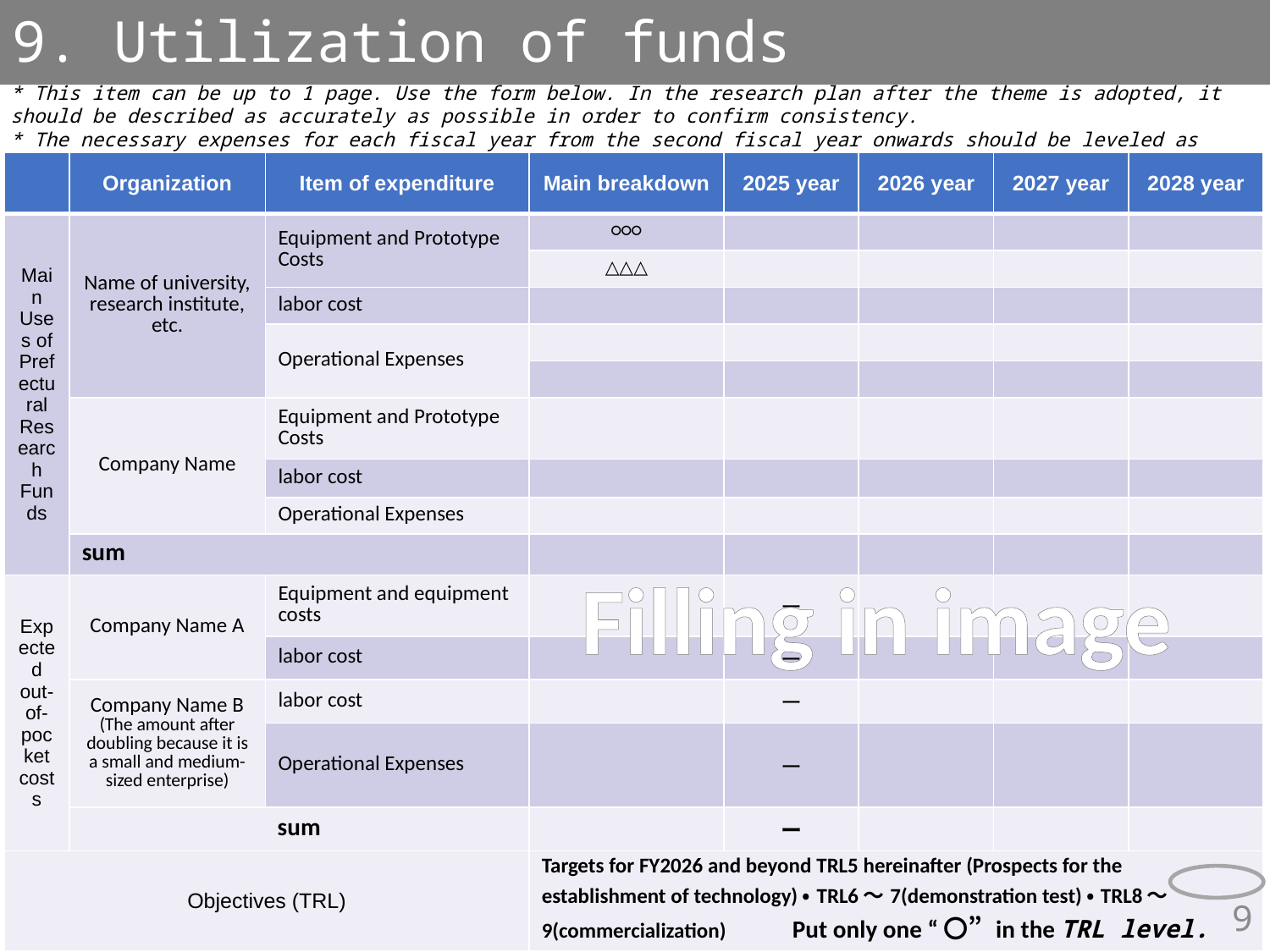

9. Utilization of funds
* This item can be up to 1 page. Use the form below. In the research plan after the theme is adopted, it should be described as accurately as possible in order to confirm consistency.
* The necessary expenses for each fiscal year from the second fiscal year onwards should be leveled as much as possible.

|  | Organization | Item of expenditure | Main breakdown | 2025 year | 2026 year | 2027 year | 2028 year |
| --- | --- | --- | --- | --- | --- | --- | --- |
| Main Uses of Prefectural Research Funds | Name of university, research institute, etc. | Equipment and Prototype Costs | ○○○ |  |  |  |  |
|  |  |  | △△△ |  |  |  |  |
|  |  | labor cost |  |  |  |  |  |
|  |  | Operational Expenses |  |  |  |  |  |
|  |  |  |  |  |  |  |  |
|  | Company Name | Equipment and Prototype Costs |  |  |  |  |  |
|  |  | labor cost |  |  |  |  |  |
|  |  | Operational Expenses |  |  |  |  |  |
|  | sum |  |  |  |  |  |  |
| Expected out-of-pocket costs | Company Name A | Equipment and equipment costs |  | ー |  |  |  |
|  |  | labor cost |  | ー |  |  |  |
|  | Company Name B (The amount after doubling because it is a small and medium-sized enterprise) | labor cost |  | ー |  |  |  |
|  |  | Operational Expenses |  | ー |  |  |  |
|  | sum |  |  | ー |  |  |  |
| Objectives (TRL) |  |  | Targets for FY2026 and beyond TRL5 hereinafter (Prospects for the establishment of technology)・TRL6～7(demonstration test)・TRL8～9(commercialization) Put only one “〇” in the TRL level. |  |  |  |  |

Filling in image

9